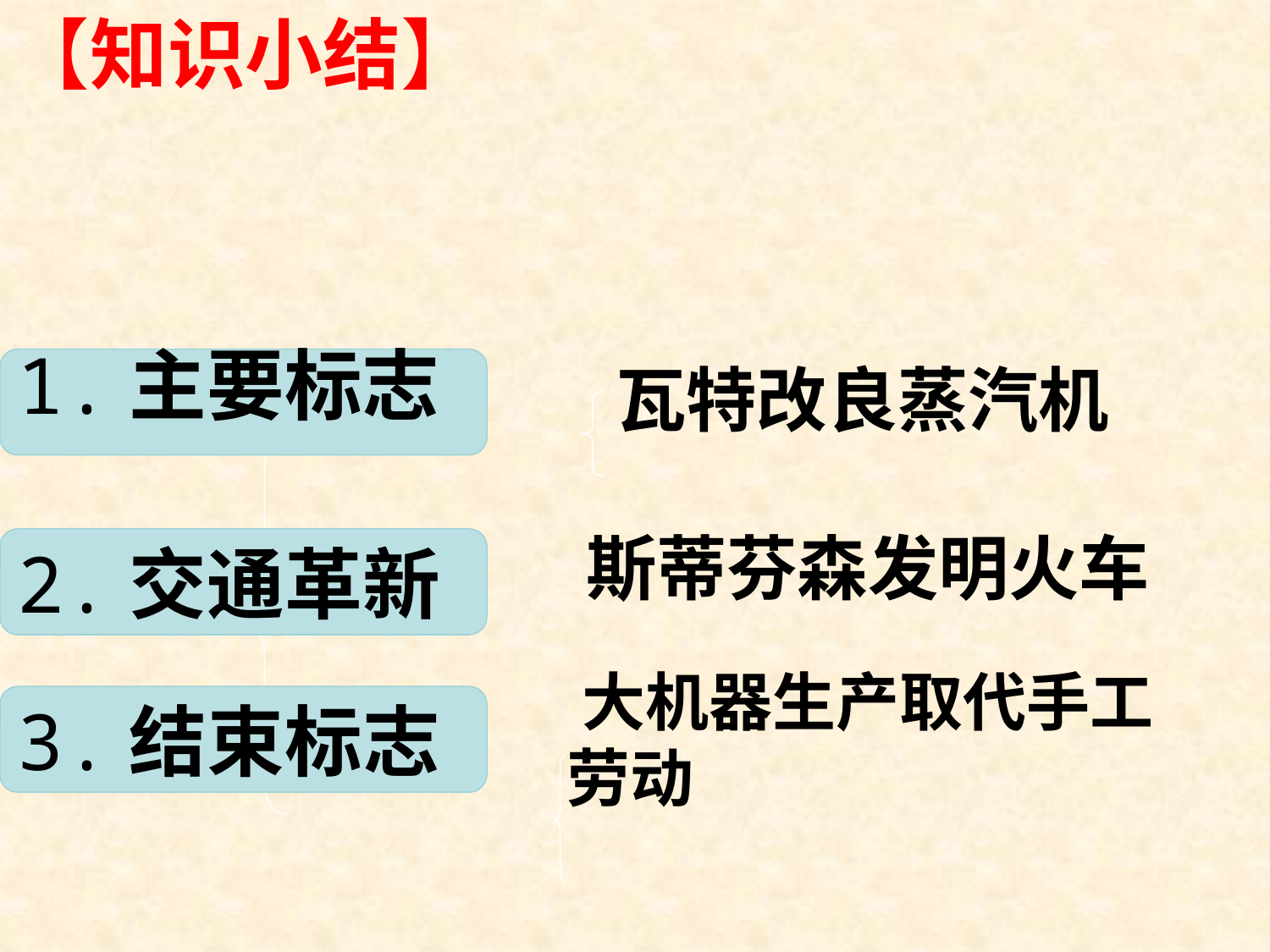

【知识小结】

1.主要标志

瓦特改良蒸汽机

    斯蒂芬森发明火车

2.交通革新
 大机器生产取代手工    劳动
3.结束标志